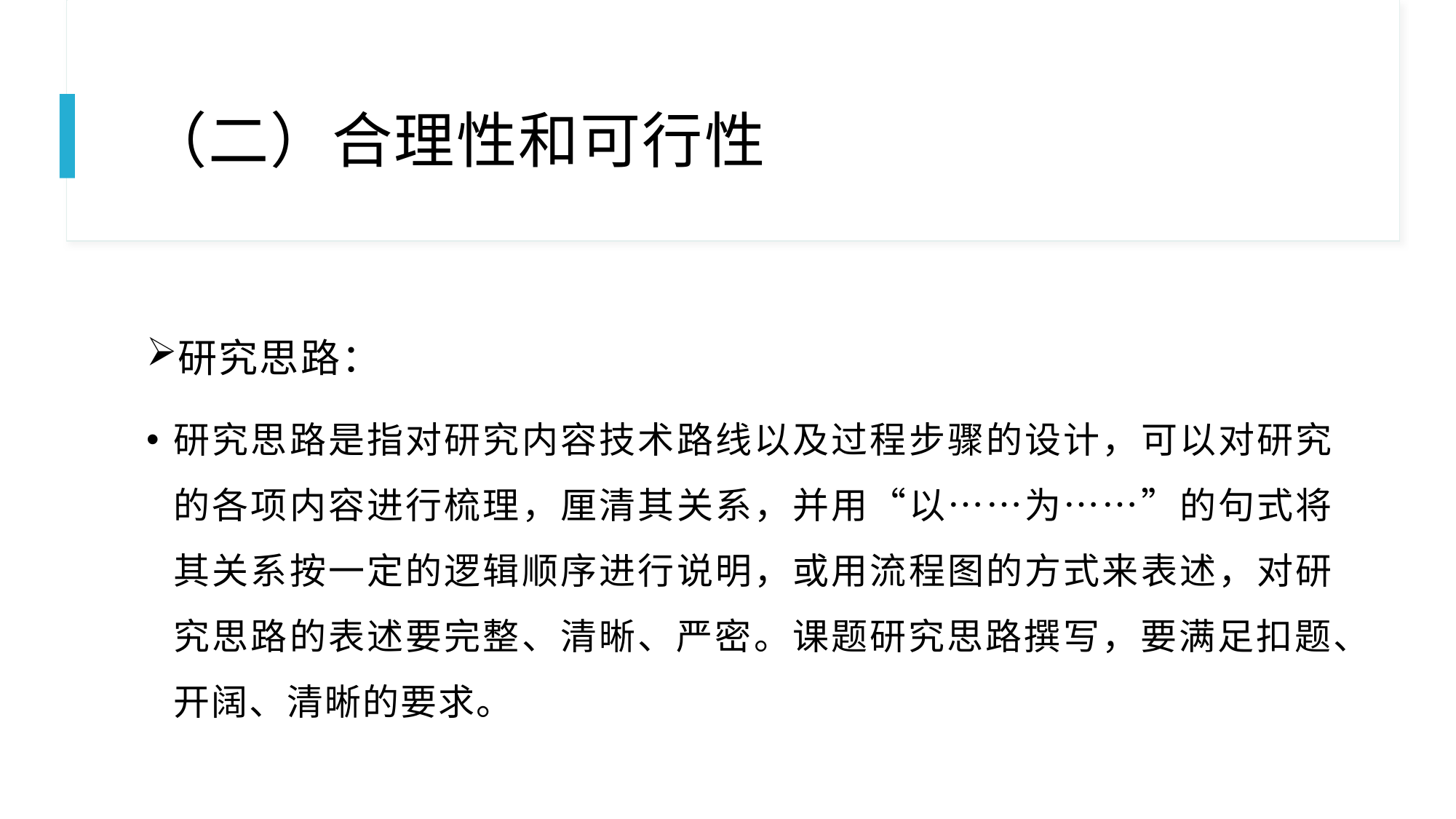

# （二）合理性和可行性
研究思路：
研究思路是指对研究内容技术路线以及过程步骤的设计，可以对研究的各项内容进行梳理，厘清其关系，并用“以……为……”的句式将其关系按一定的逻辑顺序进行说明，或用流程图的方式来表述，对研究思路的表述要完整、清晰、严密。课题研究思路撰写，要满足扣题、开阔、清晰的要求。